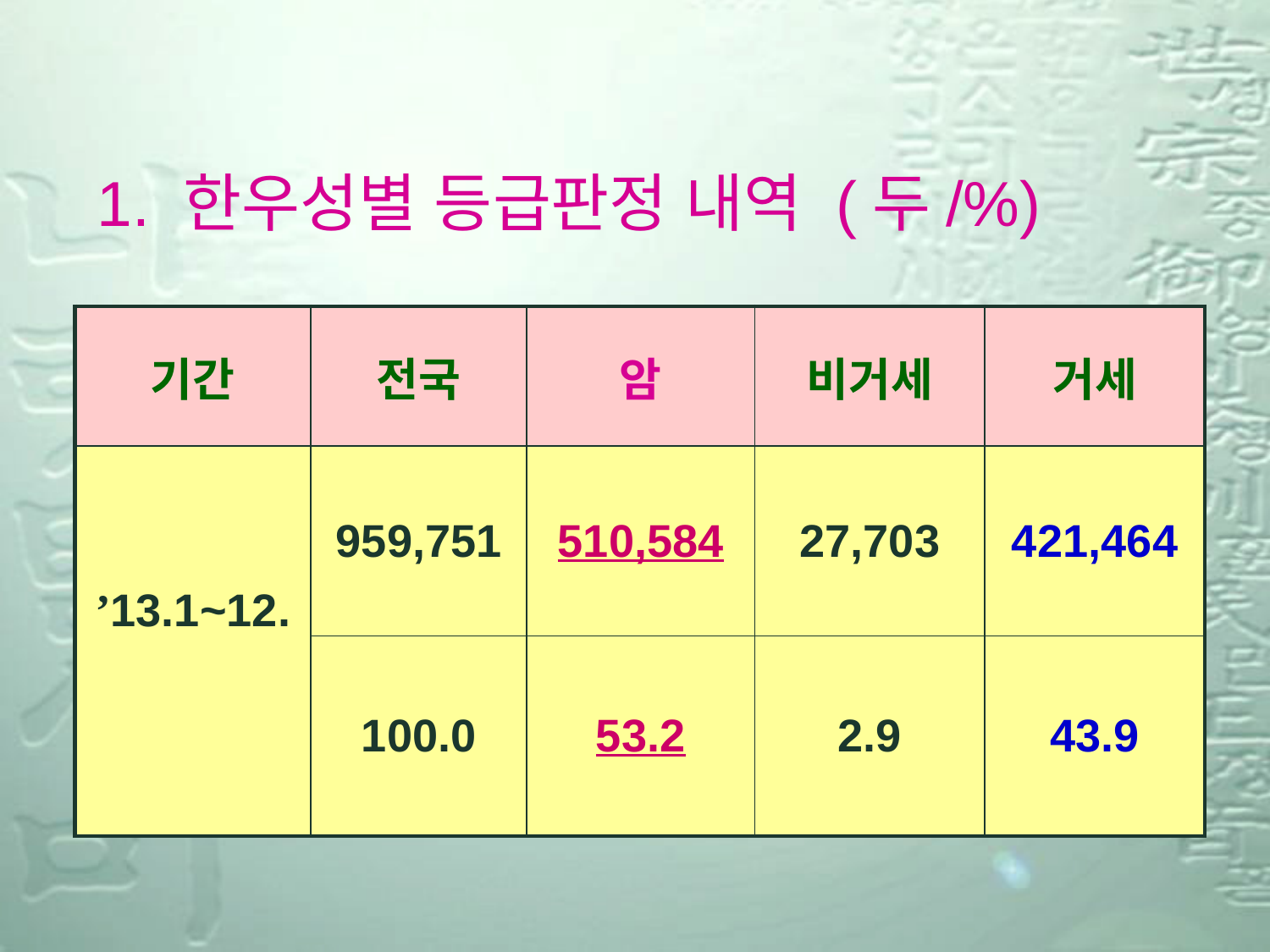

1. 한우성별 등급판정 내역 (두/%)

| 기간 | 전국 | 암 | 비거세 | 거세 |
| --- | --- | --- | --- | --- |
| ’13.1~12. | 959,751 | 510,584 | 27,703 | 421,464 |
|  | 100.0 | 53.2 | 2.9 | 43.9 |